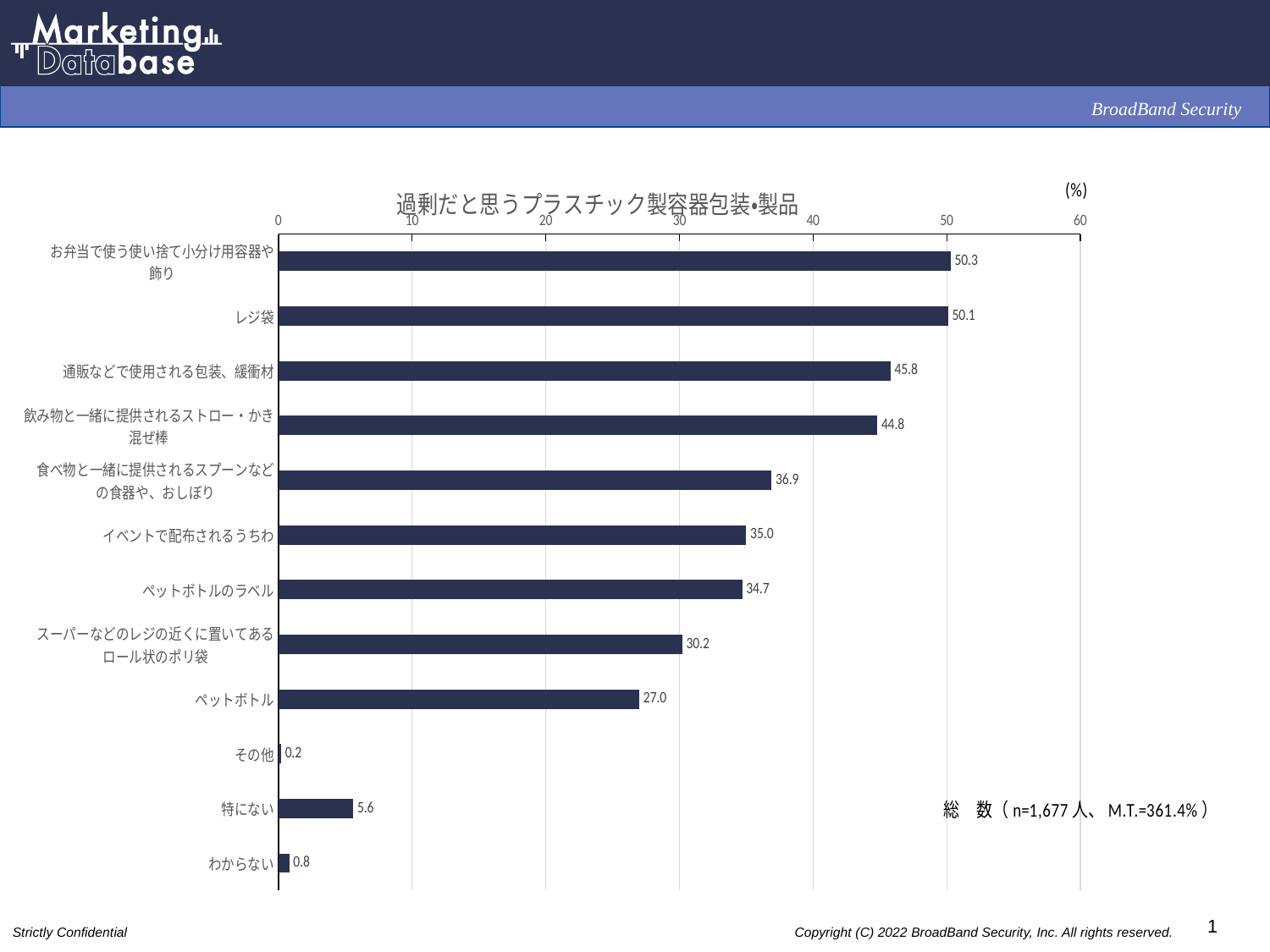

### Chart: 過剰だと思うプラスチック製容器包装・製品

| Category |  |
|---|---|
| お弁当で使う使い捨て小分け用容器や
飾り | 50.3 |
| レジ袋 | 50.1 |
| 通販などで使用される包装、緩衝材 | 45.8 |
| 飲み物と一緒に提供されるストロー・かき
混ぜ棒 | 44.8 |
| 食べ物と一緒に提供されるスプーンなど
の食器や、おしぼり | 36.9 |
| イベントで配布されるうちわ | 35.0 |
| ペットボトルのラベル | 34.7 |
| スーパーなどのレジの近くに置いてある
ロール状のポリ袋 | 30.2 |
| ペットボトル | 27.0 |
| その他 | 0.2 |
| 特にない | 5.6 |
| わからない | 0.8 |